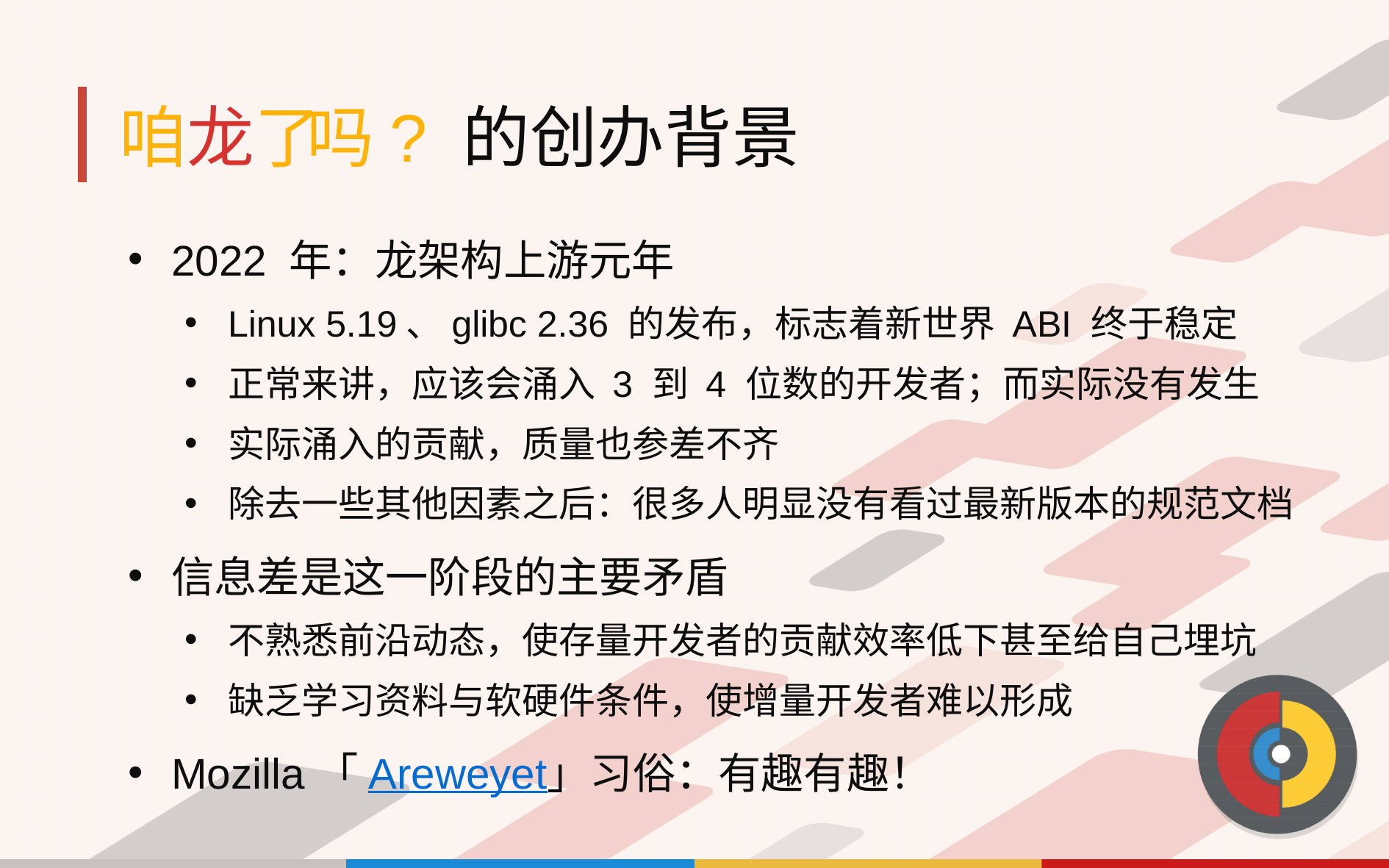

# 咱龙了吗? 的创办背景
2022 年：龙架构上游元年
Linux 5.19、glibc 2.36 的发布，标志着新世界 ABI 终于稳定
正常来讲，应该会涌入 3 到 4 位数的开发者；而实际没有发生
实际涌入的贡献，质量也参差不齐
除去一些其他因素之后：很多人明显没有看过最新版本的规范文档
信息差是这一阶段的主要矛盾
不熟悉前沿动态，使存量开发者的贡献效率低下甚至给自己埋坑
缺乏学习资料与软硬件条件，使增量开发者难以形成
Mozilla「Areweyet」习俗：有趣有趣！